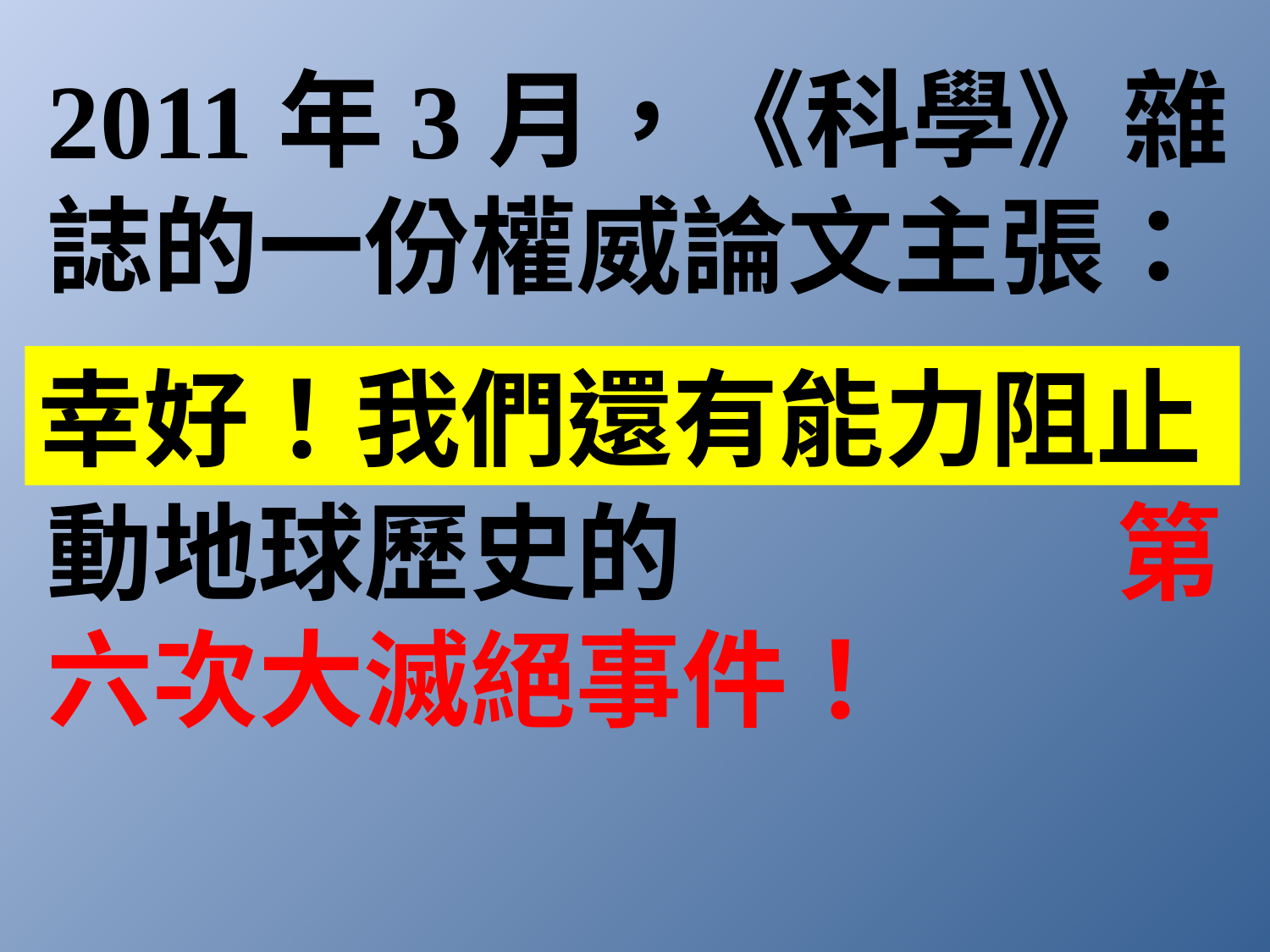

2011年3月，《科學》雜誌的一份權威論文主張：
這一波的全球暖化已經啟動地球歷史的                  第六次大滅絕事件！
幸好！我們還有能力阻止